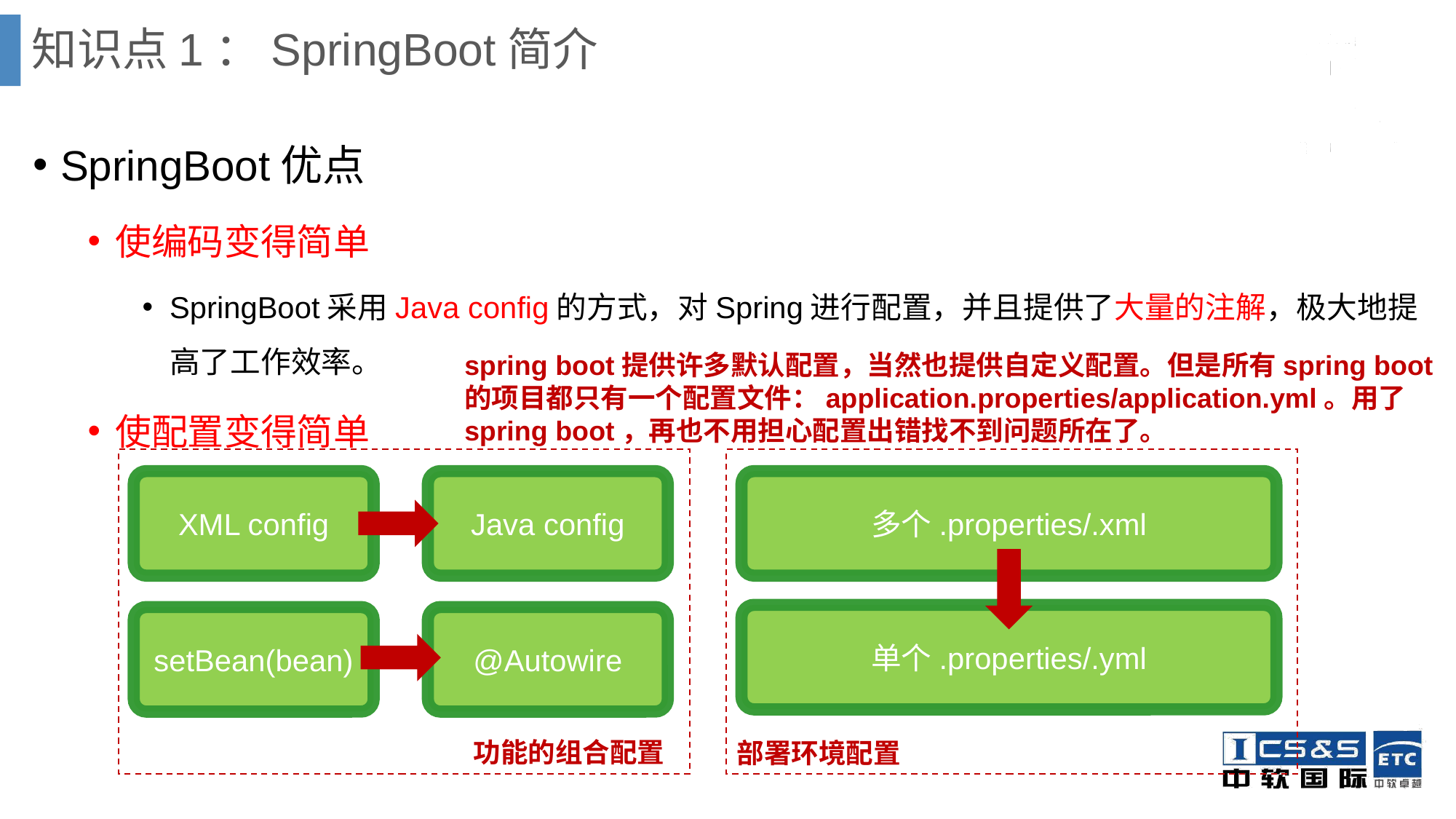

# 知识点1：SpringBoot简介
SpringBoot优点
使编码变得简单
SpringBoot采用Java config的方式，对Spring进行配置，并且提供了大量的注解，极大地提高了工作效率。
使配置变得简单

spring boot提供许多默认配置，当然也提供自定义配置。但是所有spring boot的项目都只有一个配置文件：application.properties/application.yml。用了spring boot，再也不用担心配置出错找不到问题所在了。

XML config
Java config
多个.properties/.xml

单个.properties/.yml
setBean(bean)
@Autowire

功能的组合配置
部署环境配置